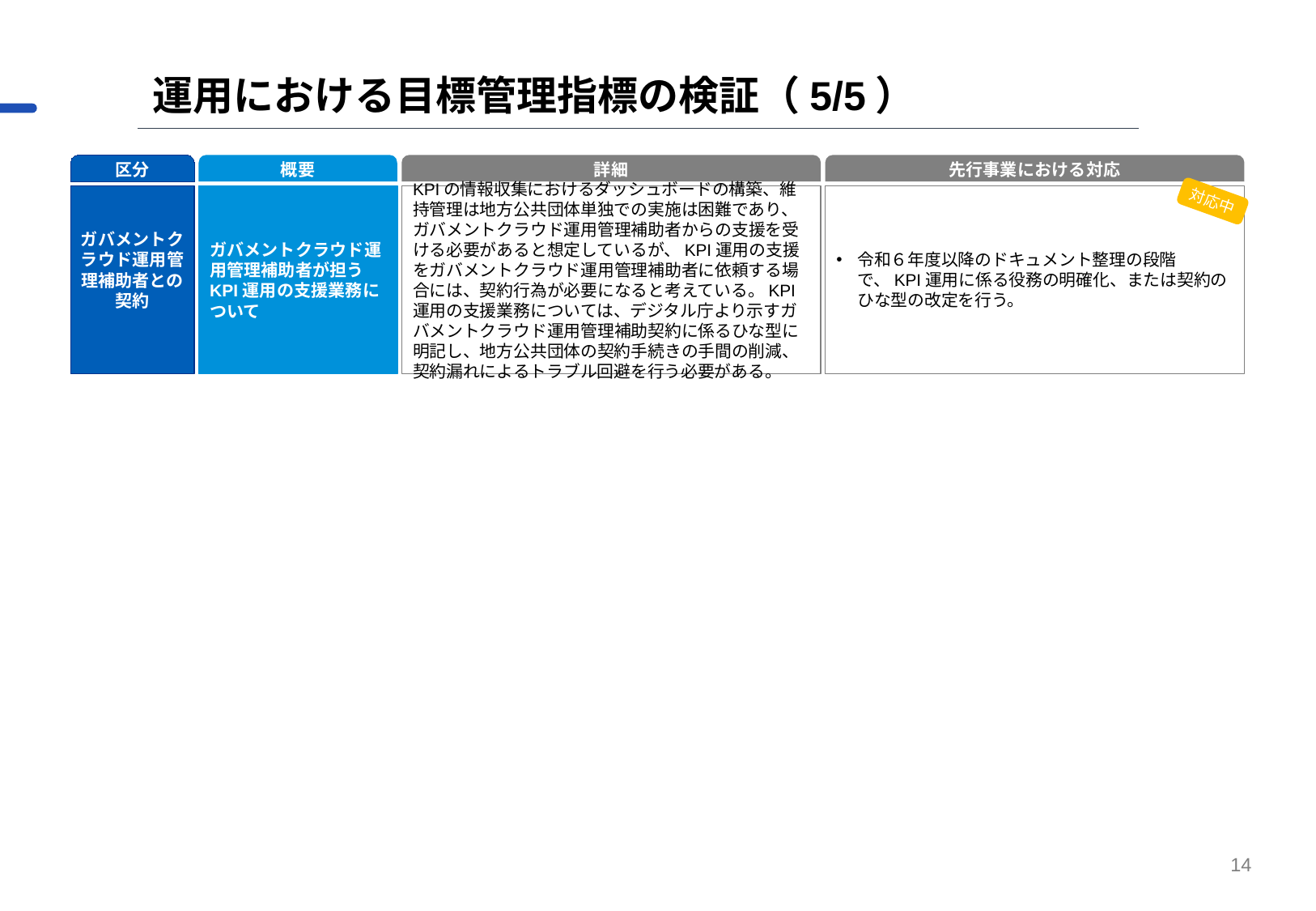

運用における目標管理指標の検証（5/5）
区分
概要
詳細
先行事業における対応
ガバメントクラウド運用管理補助者との契約

ガバメントクラウド運用管理補助者が担うKPI運用の支援業務について
KPIの情報収集におけるダッシュボードの構築、維持管理は地方公共団体単独での実施は困難であり、ガバメントクラウド運用管理補助者からの支援を受ける必要があると想定しているが、KPI運用の支援をガバメントクラウド運用管理補助者に依頼する場合には、契約行為が必要になると考えている。KPI運用の支援業務については、デジタル庁より示すガバメントクラウド運用管理補助契約に係るひな型に明記し、地方公共団体の契約手続きの手間の削減、契約漏れによるトラブル回避を行う必要がある。
令和６年度以降のドキュメント整理の段階で、KPI運用に係る役務の明確化、または契約のひな型の改定を行う。
対応中
14